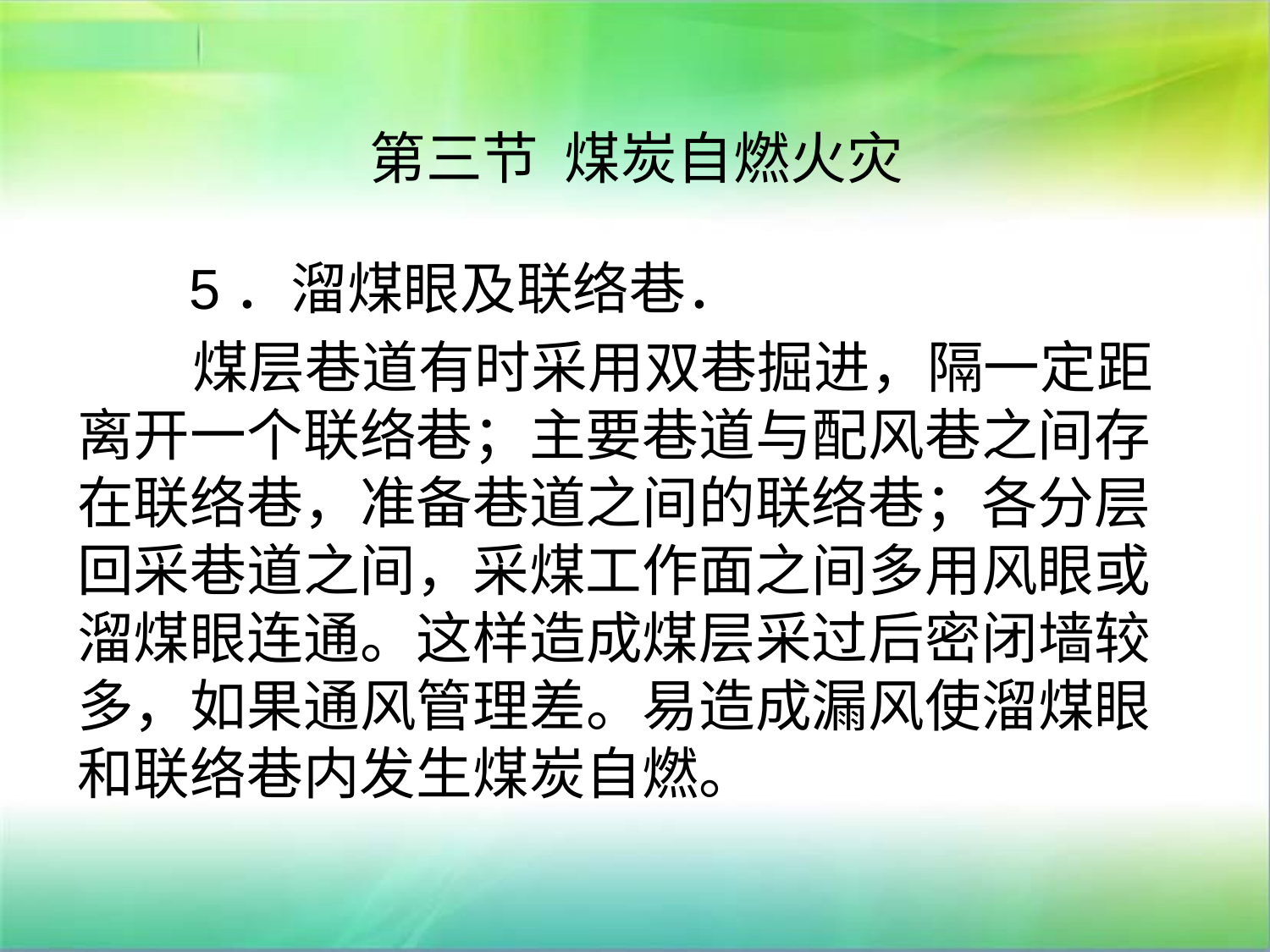

# 第三节  煤炭自燃火灾
        5．溜煤眼及联络巷．
        煤层巷道有时采用双巷掘进，隔一定距离开一个联络巷；主要巷道与配风巷之间存在联络巷，准备巷道之间的联络巷；各分层回采巷道之间，采煤工作面之间多用风眼或溜煤眼连通。这样造成煤层采过后密闭墙较多，如果通风管理差。易造成漏风使溜煤眼和联络巷内发生煤炭自燃。